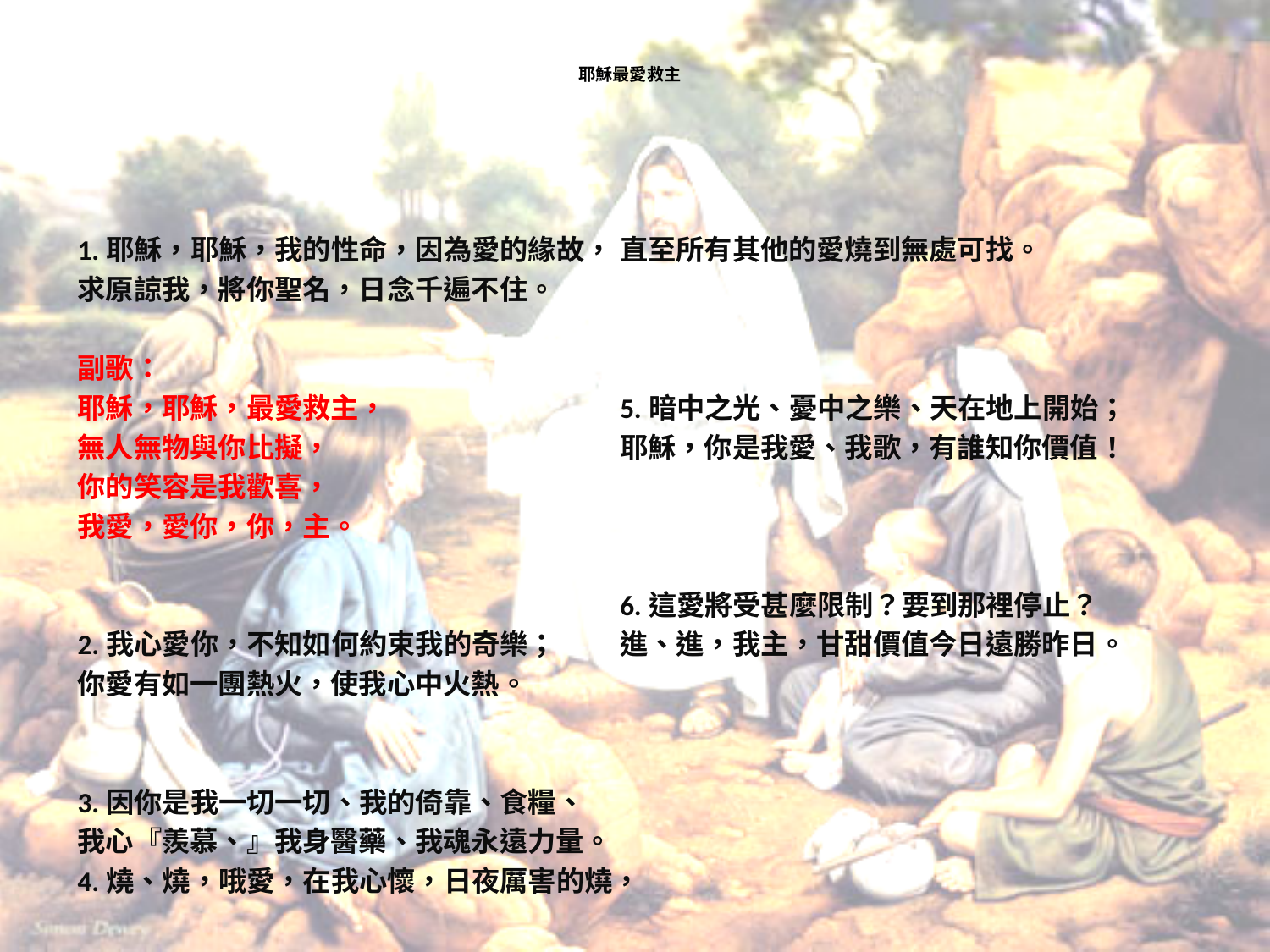

# 耶穌最愛救主
1.耶穌，耶穌，我的性命，因為愛的緣故，
求原諒我，將你聖名，日念千遍不住。

副歌：
耶穌，耶穌，最愛救主，
無人無物與你比擬，
你的笑容是我歡喜，
我愛，愛你，你，主。

2.我心愛你，不知如何約束我的奇樂；
你愛有如一團熱火，使我心中火熱。

3.因你是我一切一切、我的倚靠、食糧、
我心『羨慕、』我身醫藥、我魂永遠力量。
4.燒、燒，哦愛，在我心懷，日夜厲害的燒，
直至所有其他的愛燒到無處可找。

5.暗中之光、憂中之樂、天在地上開始；
耶穌，你是我愛、我歌，有誰知你價值！

6.這愛將受甚麼限制？要到那裡停止？
進、進，我主，甘甜價值今日遠勝昨日。